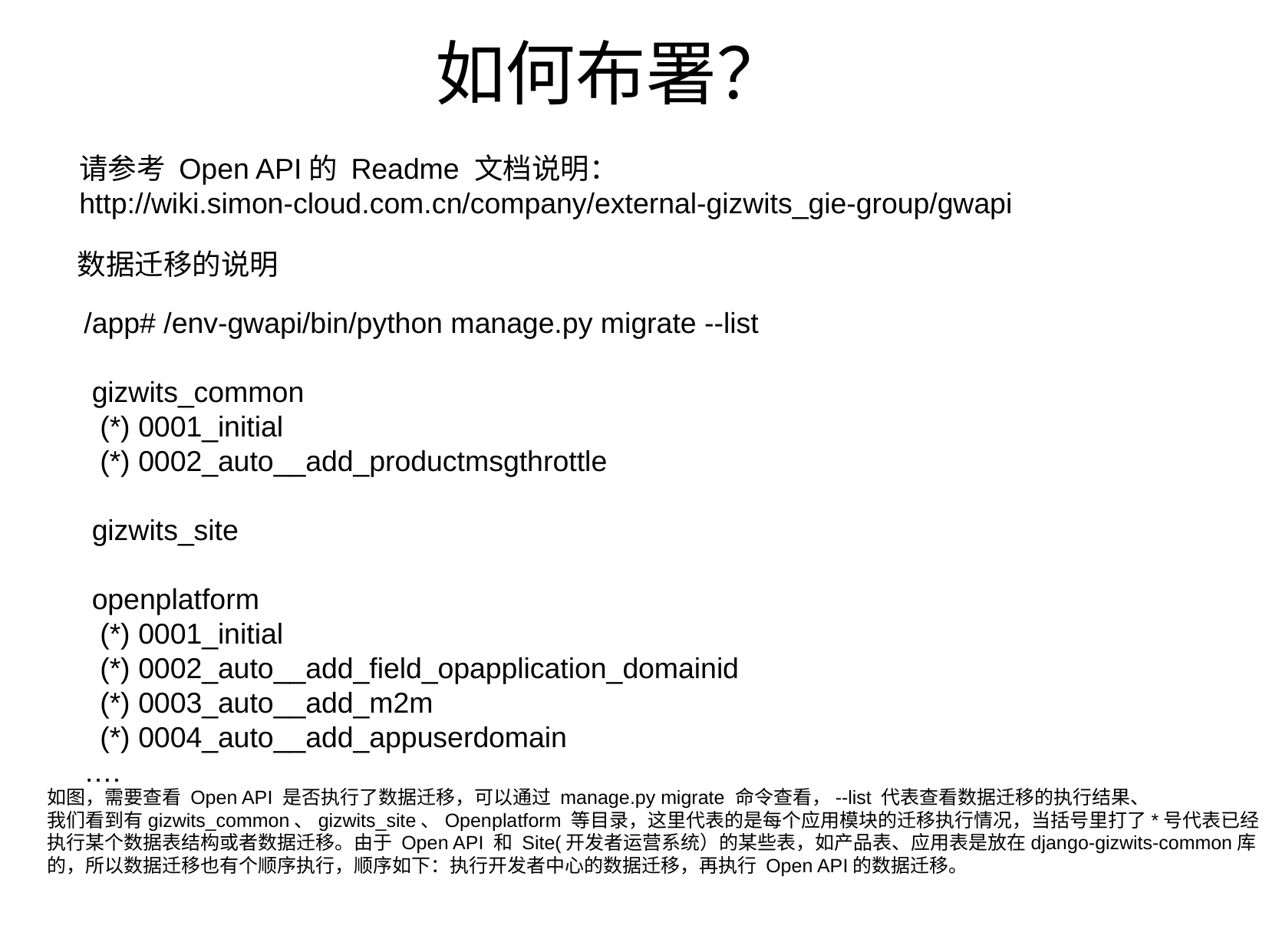

如何布署？
请参考 Open API的 Readme 文档说明：
http://wiki.simon-cloud.com.cn/company/external-gizwits_gie-group/gwapi
数据迁移的说明
/app# /env-gwapi/bin/python manage.py migrate --list

 gizwits_common
  (*) 0001_initial
  (*) 0002_auto__add_productmsgthrottle

 gizwits_site

 openplatform
  (*) 0001_initial
  (*) 0002_auto__add_field_opapplication_domainid
  (*) 0003_auto__add_m2m
  (*) 0004_auto__add_appuserdomain
….
如图，需要查看 Open API 是否执行了数据迁移，可以通过 manage.py migrate 命令查看，--list 代表查看数据迁移的执行结果、
我们看到有gizwits_common、gizwits_site、Openplatform 等目录，这里代表的是每个应用模块的迁移执行情况，当括号里打了*号代表已经
执行某个数据表结构或者数据迁移。由于 Open API 和 Site(开发者运营系统）的某些表，如产品表、应用表是放在django-gizwits-common库
的，所以数据迁移也有个顺序执行，顺序如下：执行开发者中心的数据迁移，再执行 Open API的数据迁移。